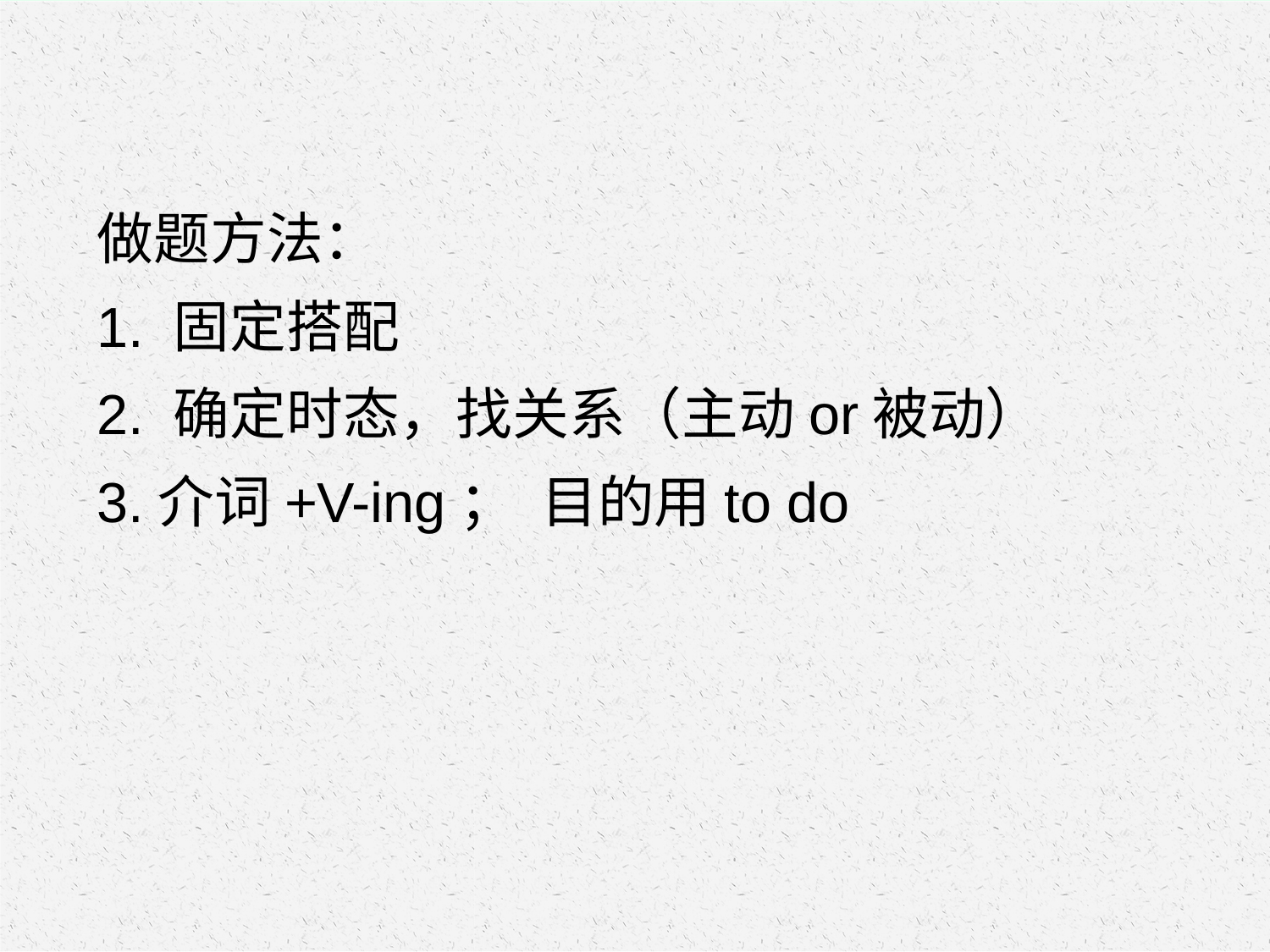

做题方法：
1. 固定搭配
2. 确定时态，找关系（主动or被动）
3.介词+V-ing；  目的用to do